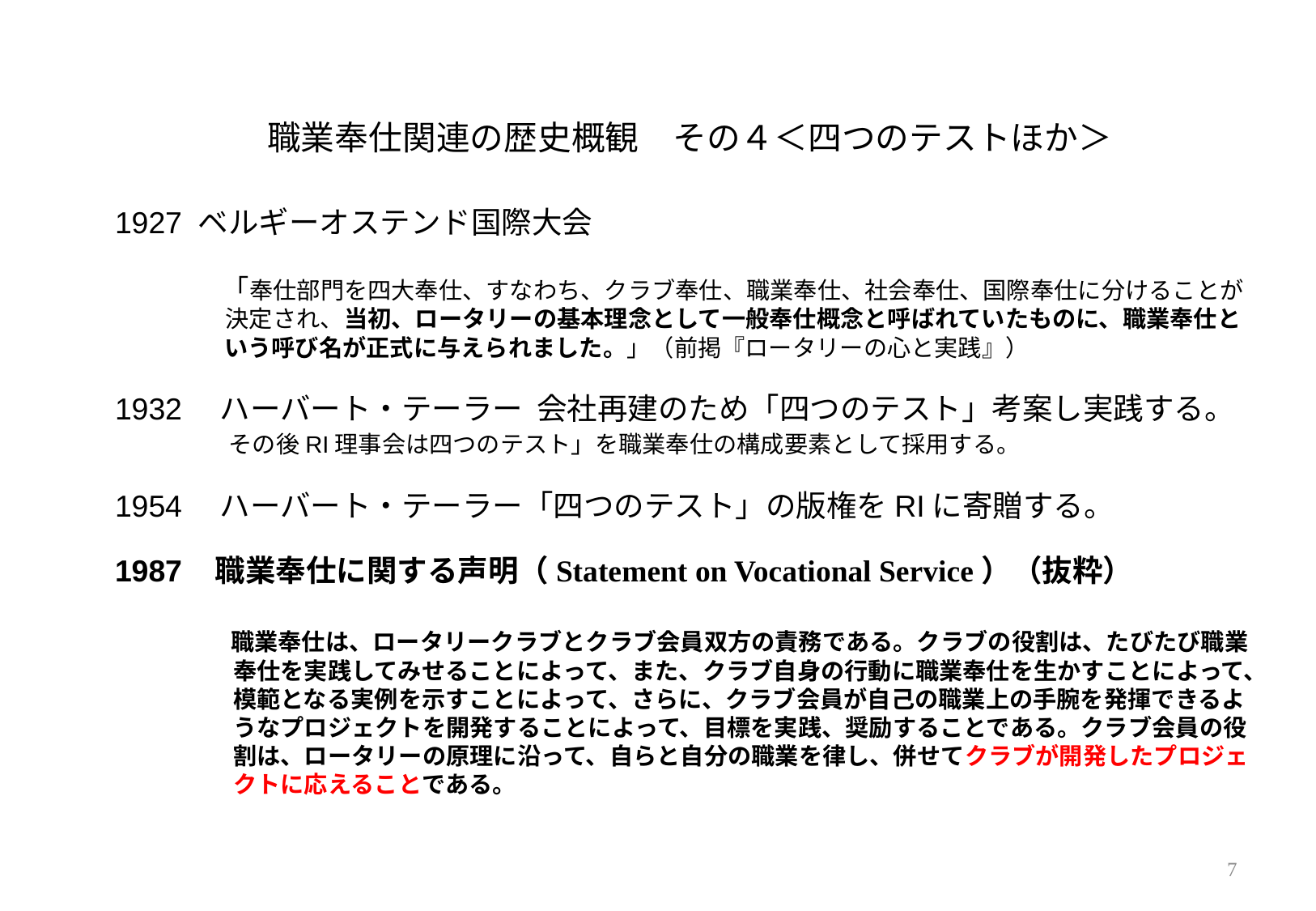

# 職業奉仕関連の歴史概観　その４＜四つのテストほか＞

1927 ベルギーオステンド国際大会

　　　　「奉仕部門を四大奉仕、すなわち、クラブ奉仕、職業奉仕、社会奉仕、国際奉仕に分けることが
　　　　   決定され、当初、ロータリーの基本理念として一般奉仕概念と呼ばれていたものに、職業奉仕と
                   いう呼び名が正式に与えられました。」（前掲『ロータリーの心と実践』）

1932　ハーバート・テーラー  会社再建のため「四つのテスト」考案し実践する。
　　　　 その後RI理事会は四つのテスト」を職業奉仕の構成要素として採用する。

1954　ハーバート・テーラー「四つのテスト」の版権をRIに寄贈する。

1987   職業奉仕に関する声明（Statement on Vocational Service）（抜粋）

                  職業奉仕は、ロータリークラブとクラブ会員双方の責務である。クラブの役割は、たびたび職業
　　　　　奉仕を実践してみせることによって、また、クラブ自身の行動に職業奉仕を生かすことによって、
　　　　　模範となる実例を示すことによって、さらに、クラブ会員が自己の職業上の手腕を発揮できるよ
　　　　　うなプロジェクトを開発することによって、目標を実践、奨励することである。クラブ会員の役
　　　　　割は、ロータリーの原理に沿って、自らと自分の職業を律し、併せてクラブが開発したプロジェ
　　　　　クトに応えることである。

7